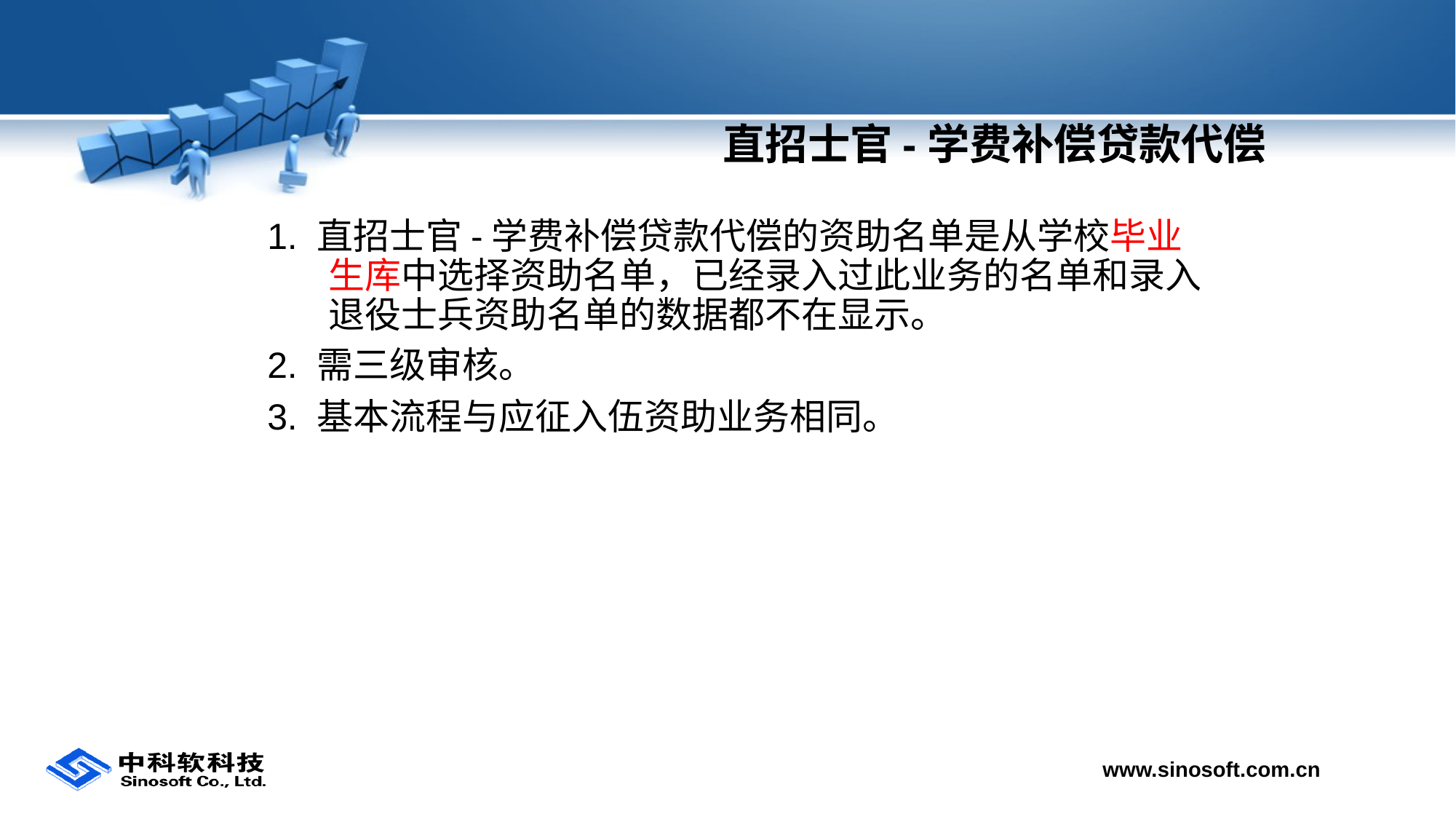

直招士官-学费补偿贷款代偿
1. 直招士官-学费补偿贷款代偿的资助名单是从学校毕业生库中选择资助名单，已经录入过此业务的名单和录入退役士兵资助名单的数据都不在显示。
2. 需三级审核。
3. 基本流程与应征入伍资助业务相同。